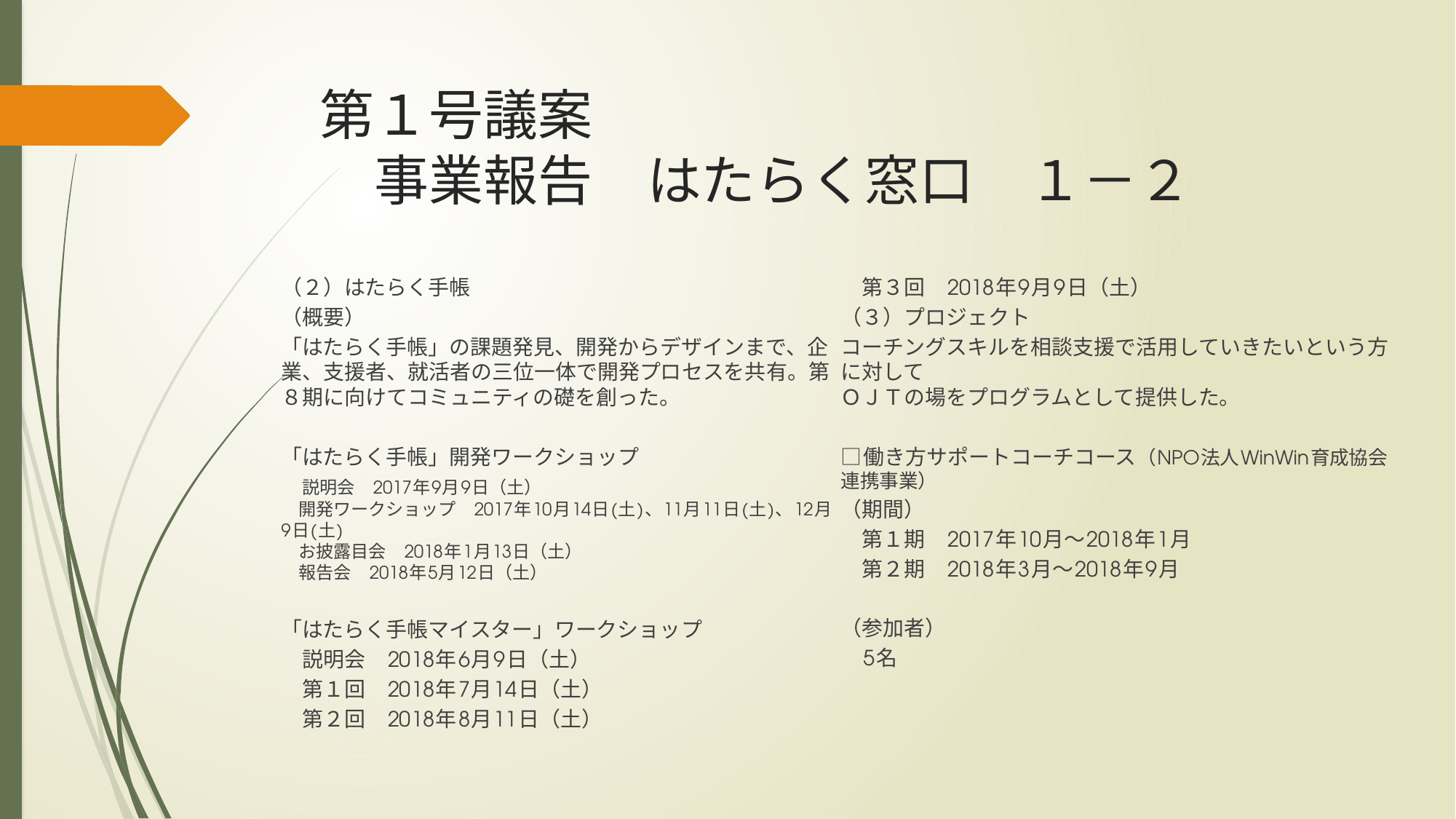

# 第１号議案 　事業報告　はたらく窓口　１－２
（２）はたらく手帳
（概要）
「はたらく手帳」の課題発見、開発からデザインまで、企業、支援者、就活者の三位一体で開発プロセスを共有。第８期に向けてコミュニティの礎を創った。

「はたらく手帳」開発ワークショップ
　説明会　2017年9月9日（土）
　開発ワークショップ　2017年10月14日(土)、11月11日(土)、12月9日(土)
　お披露目会　2018年1月13日（土）
　報告会　2018年5月12日（土）

「はたらく手帳マイスター」ワークショップ
　説明会　2018年6月9日（土）
　第１回　2018年7月14日（土）
　第２回　2018年8月11日（土）
　第３回　2018年9月9日（土）
（３）プロジェクト
コーチングスキルを相談支援で活用していきたいという方に対して
ＯＪＴの場をプログラムとして提供した。

□働き方サポートコーチコース（NPO法人WinWin育成協会連携事業）
（期間）
　第１期　2017年10月～2018年1月
　第２期　2018年3月～2018年9月

（参加者）
　5名